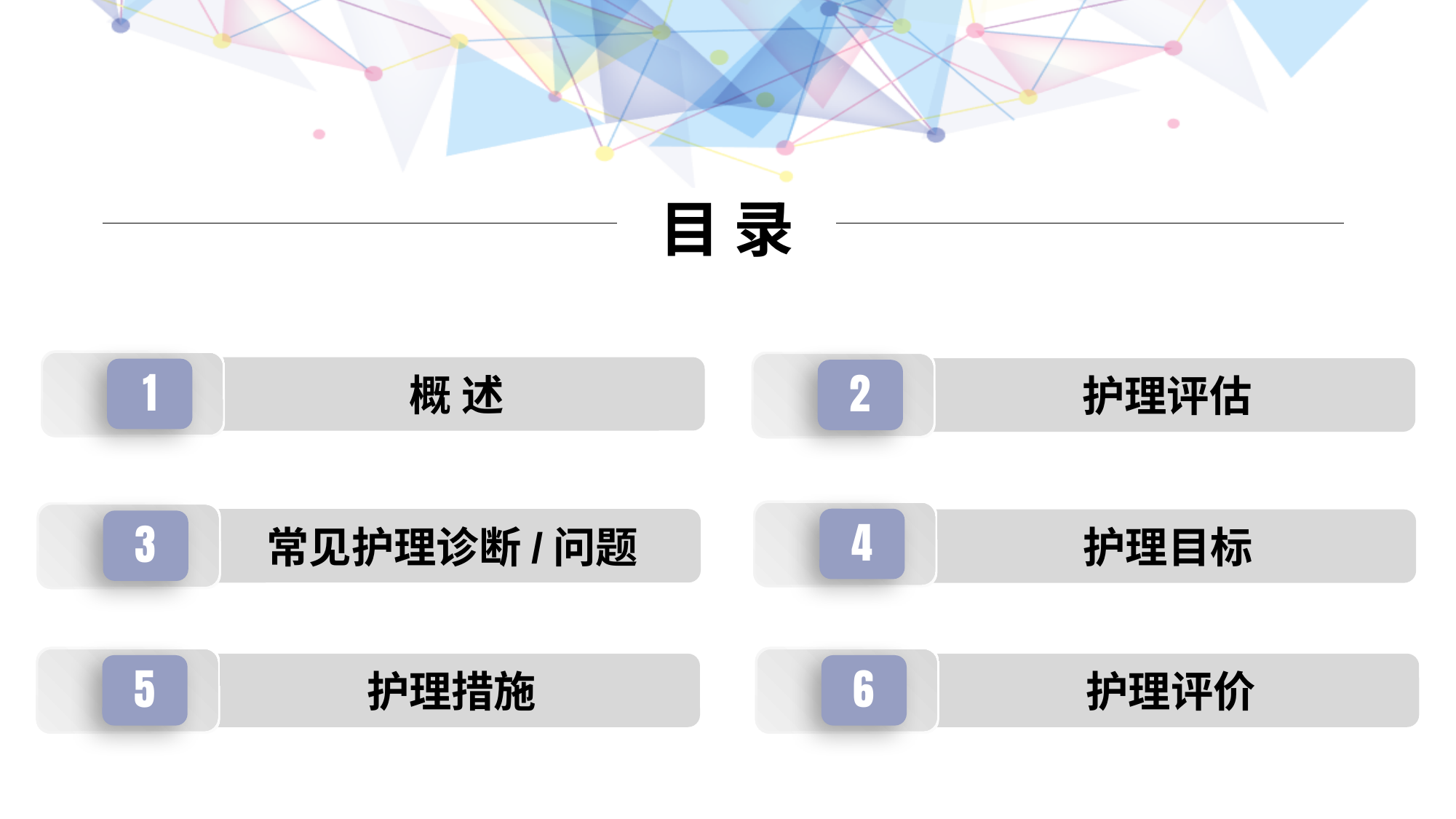

目 录

概 述
护理评估
1
2

4
常见护理诊断/问题
护理目标
3

护理措施
护理评价
5
6